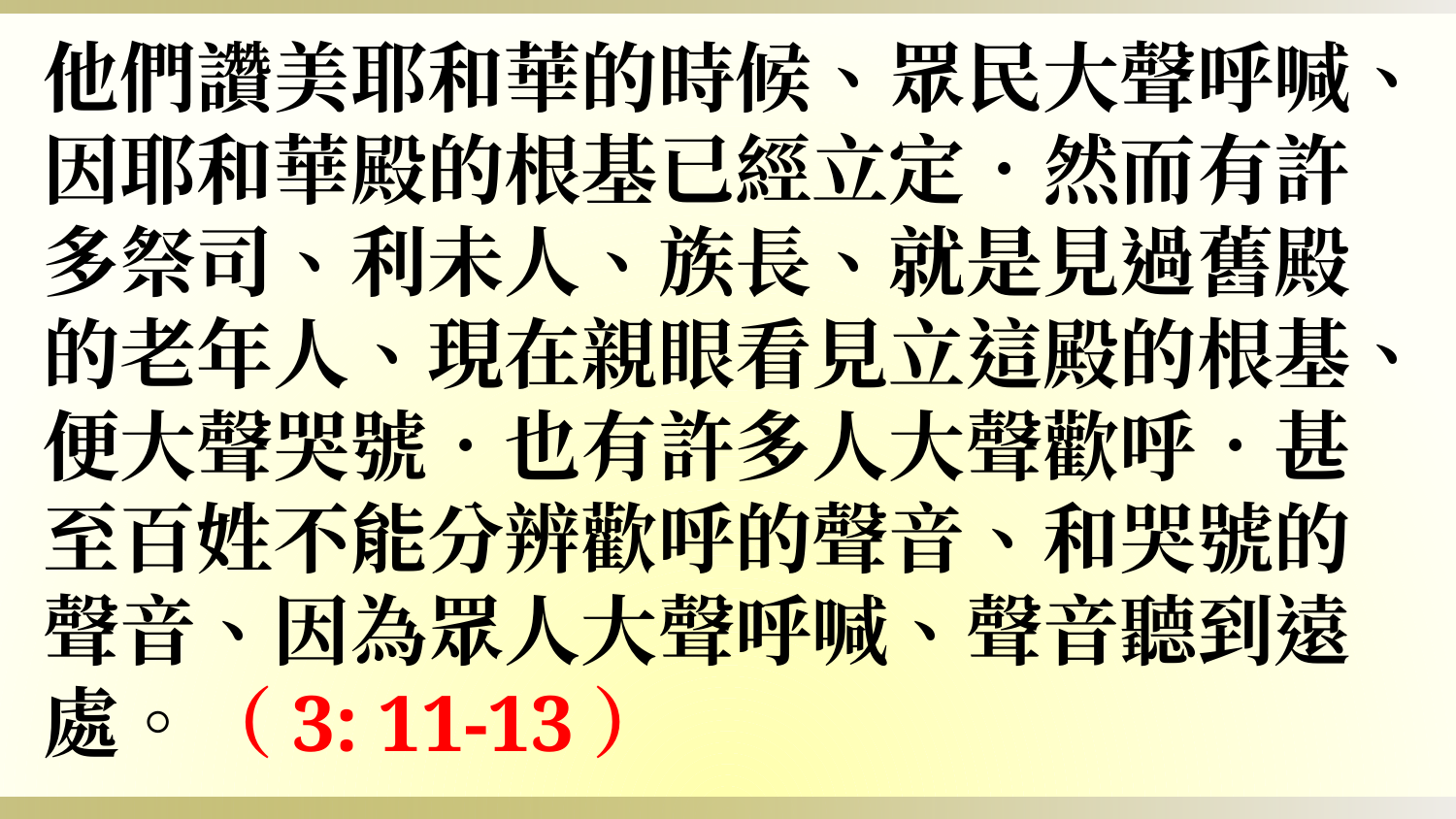

他們讚美耶和華的時候、眾民大聲呼喊、因耶和華殿的根基已經立定．然而有許多祭司、利未人、族長、就是見過舊殿的老年人、現在親眼看見立這殿的根基、便大聲哭號．也有許多人大聲歡呼．甚至百姓不能分辨歡呼的聲音、和哭號的聲音、因為眾人大聲呼喊、聲音聽到遠處。（3: 11-13）